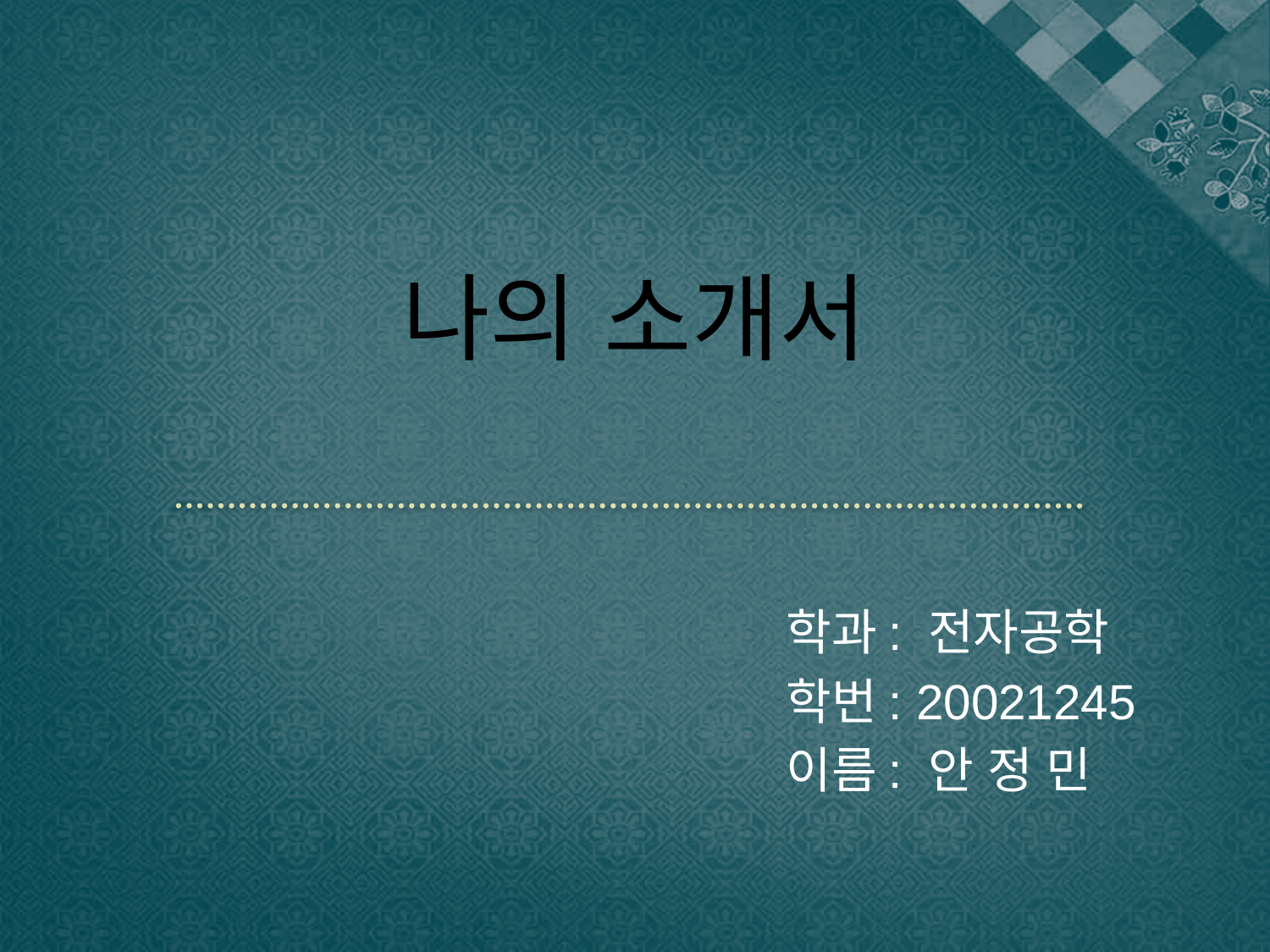

# 나의 소개서
학과: 전자공학
학번: 20021245
이름: 안 정 민